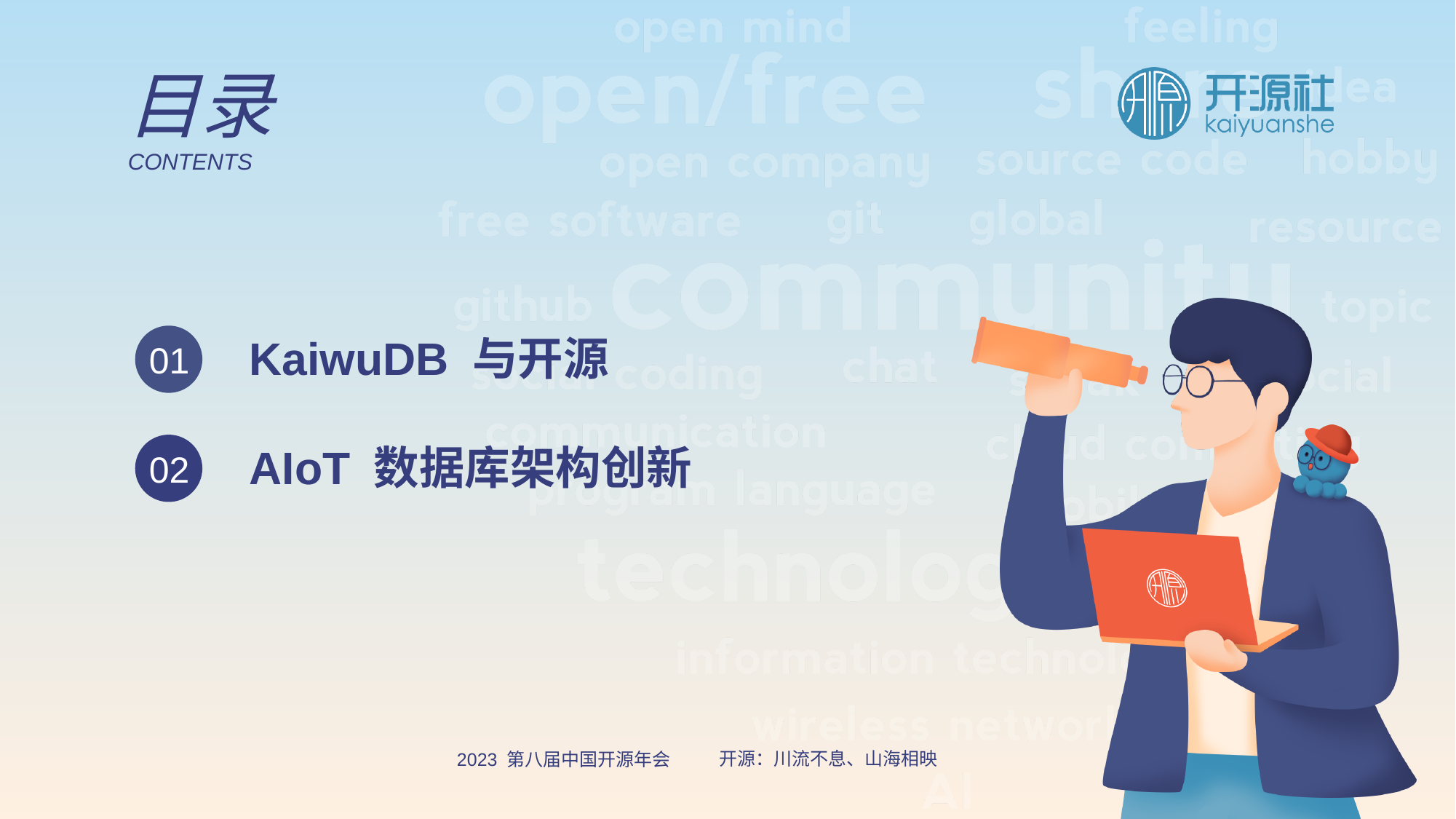

目录
CONTENTS

KaiwuDB 与开源
01

AIoT 数据库架构创新
02